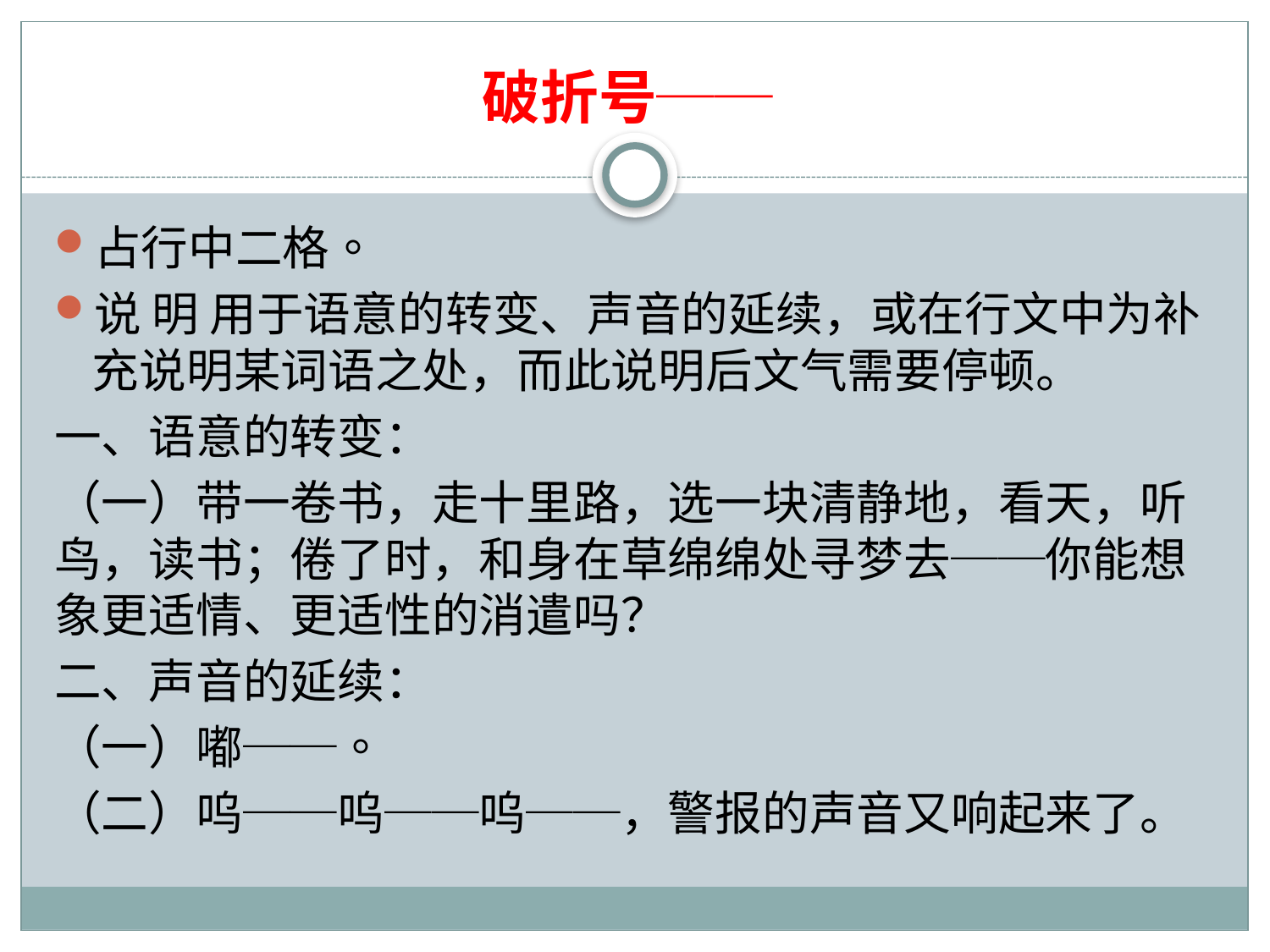

# 破折号──
占行中二格。
说 明 用于语意的转变、声音的延续，或在行文中为补充说明某词语之处，而此说明后文气需要停顿。
一、语意的转变：
（一）带一卷书，走十里路，选一块清静地，看天，听鸟，读书；倦了时，和身在草绵绵处寻梦去──你能想象更适情、更适性的消遣吗？
二、声音的延续：
（一）嘟──。
（二）呜──呜──呜──，警报的声音又响起来了。